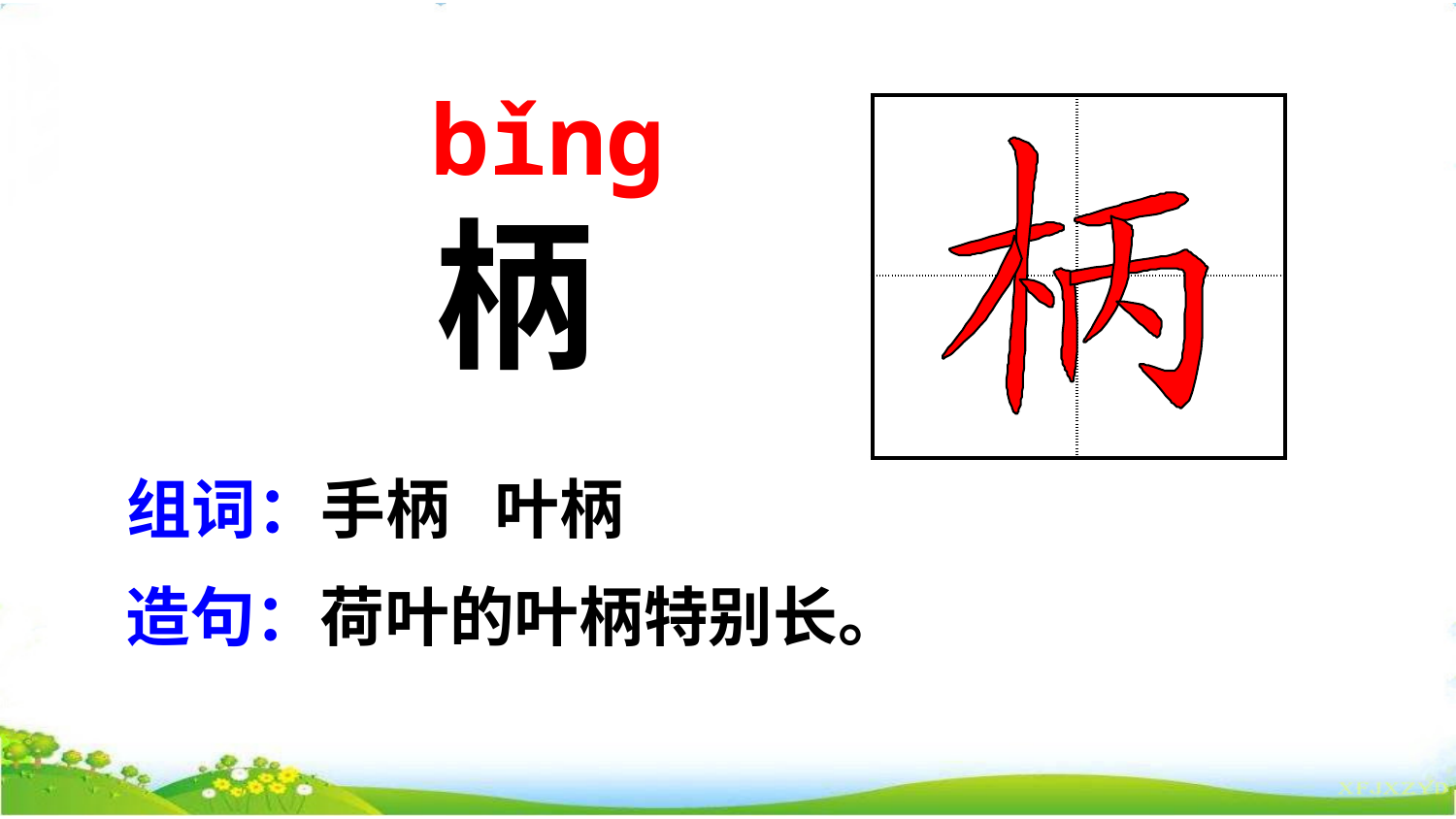

bǐnɡ
|  |  |
| --- | --- |
|  |  |

柄

组词：手柄   叶柄
造句：荷叶的叶柄特别长。